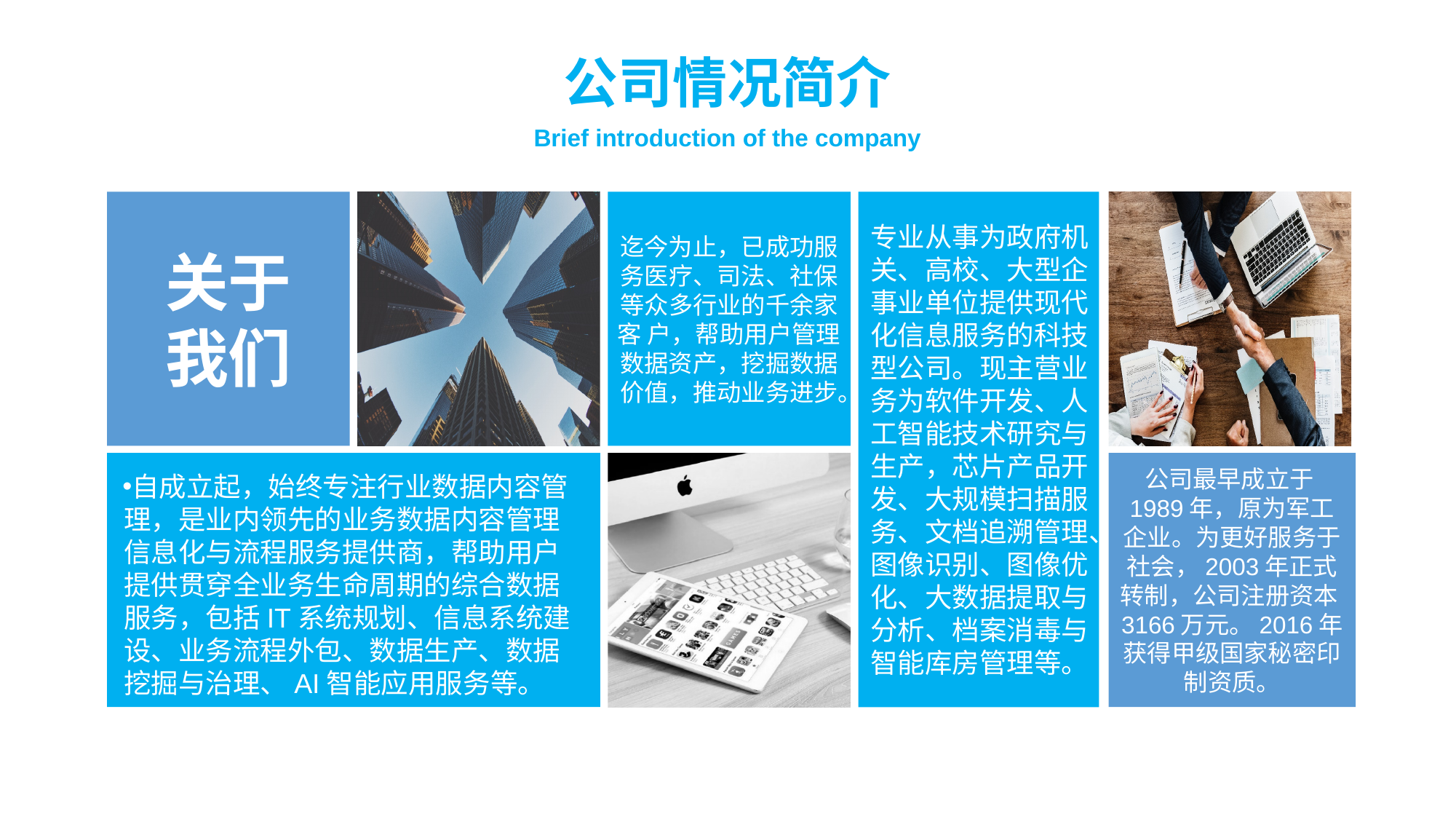

公司情况简介
Brief introduction of the company

关于
我们

迄今为止，已成功服务医疗、司法、社保等众多行业的千余家客 户，帮助用户管理数据资产，挖掘数据价值，推动业务进步。
专业从事为政府机关、高校、大型企事业单位提供现代化信息服务的科技型公司。现主营业务为软件开发、人工智能技术研究与生产，芯片产品开发、大规模扫描服务、文档追溯管理、图像识别、图像优化、大数据提取与分析、档案消毒与智能库房管理等。

公司最早成立于1989年，原为军工企业。为更好服务于社会，2003年正式转制，公司注册资本3166万元。2016年获得甲级国家秘密印制资质。
自成立起，始终专注行业数据内容管理，是业内领先的业务数据内容管理 信息化与流程服务提供商，帮助用户提供贯穿全业务生命周期的综合数据 服务，包括IT系统规划、信息系统建设、业务流程外包、数据生产、数据 挖掘与治理、AI智能应用服务等。